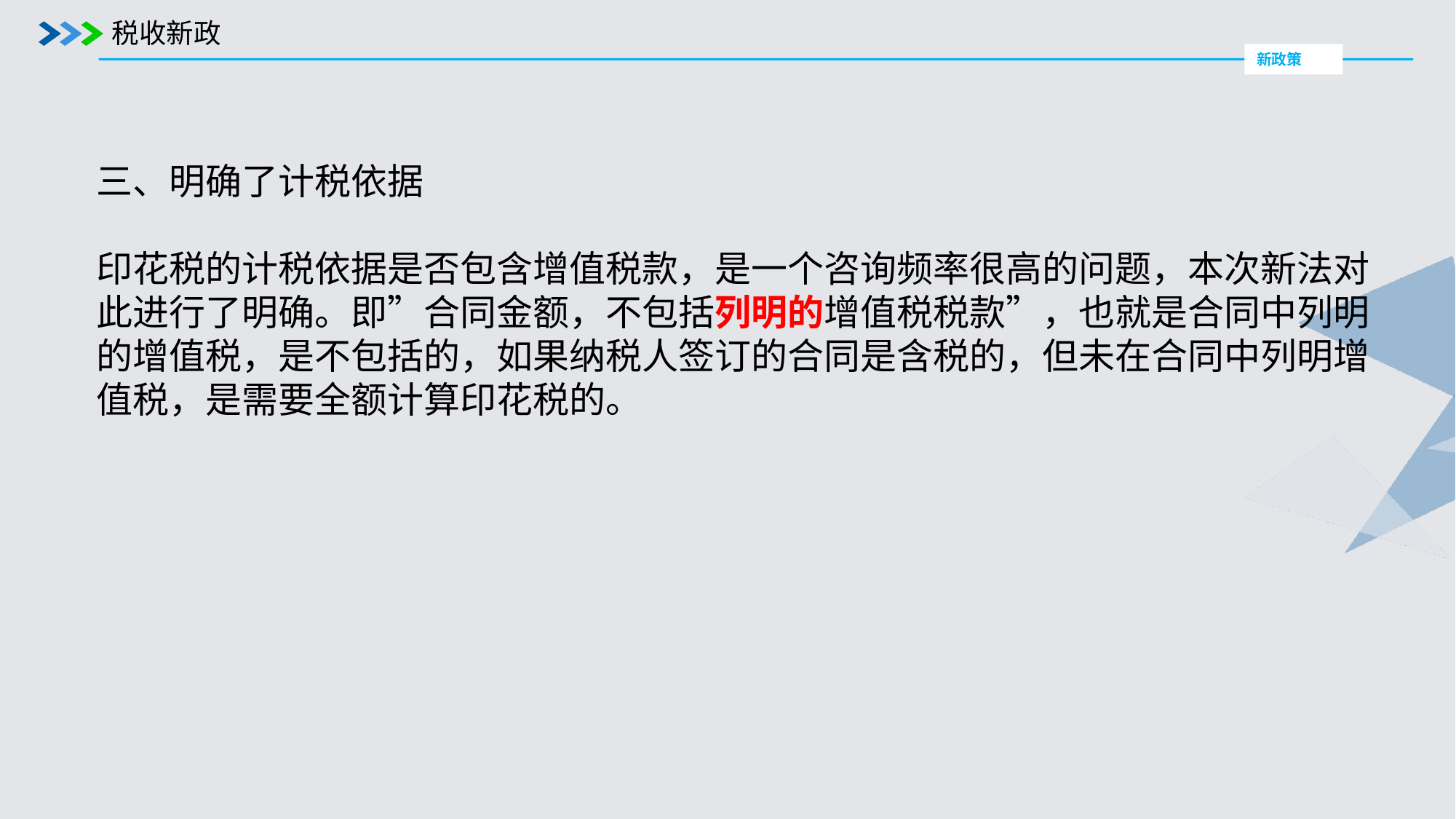

税收新政

新政策

三、明确了计税依据

印花税的计税依据是否包含增值税款，是一个咨询频率很高的问题，本次新法对此进行了明确。即”合同金额，不包括列明的增值税税款”，也就是合同中列明的增值税，是不包括的，如果纳税人签订的合同是含税的，但未在合同中列明增值税，是需要全额计算印花税的。